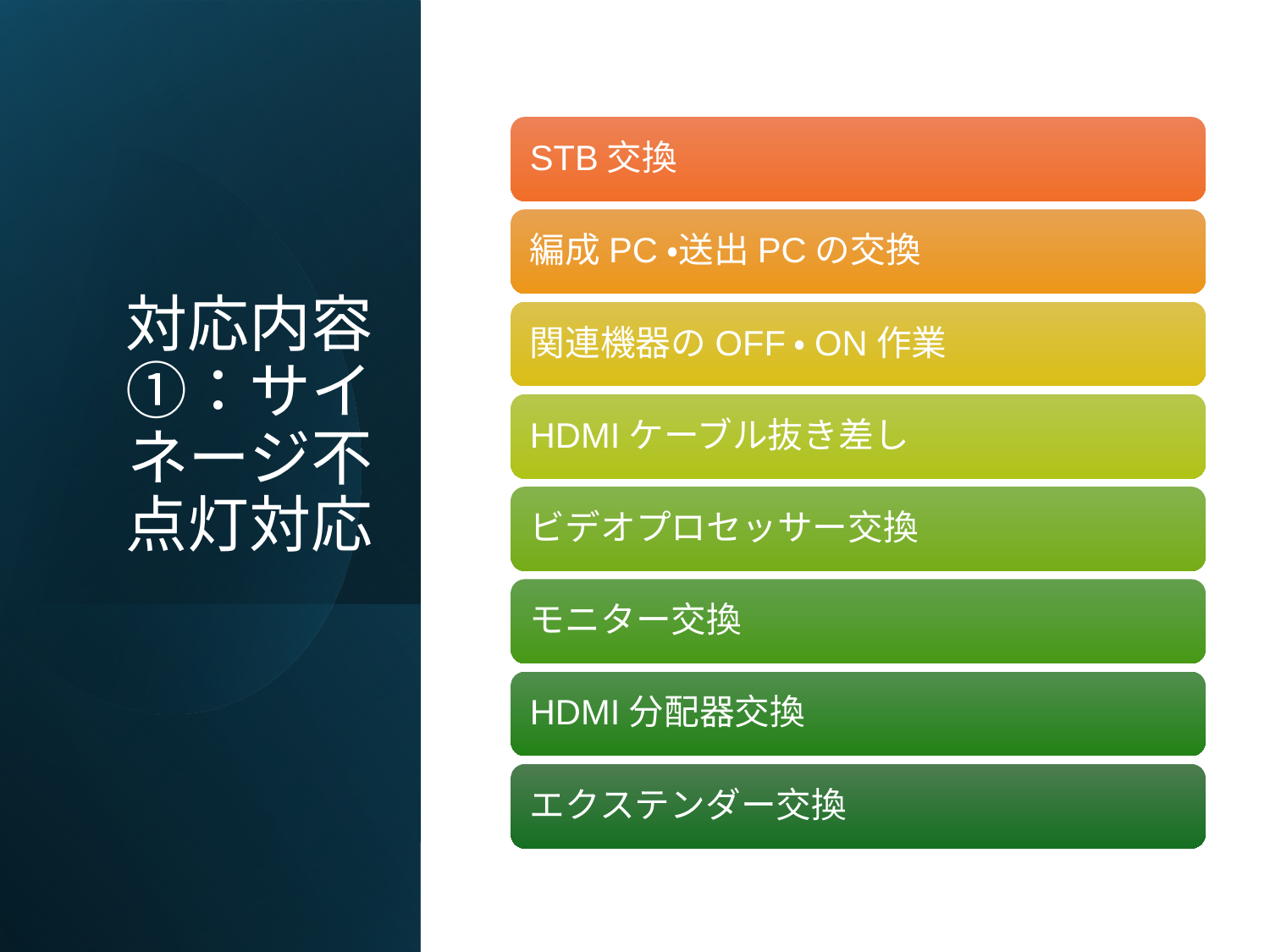

STB交換
編成PC・送出PCの交換
関連機器のOFF・ON作業
HDMIケーブル抜き差し
ビデオプロセッサー交換
モニター交換
HDMI分配器交換
エクステンダー交換

# 対応内容①：サイネージ不点灯対応